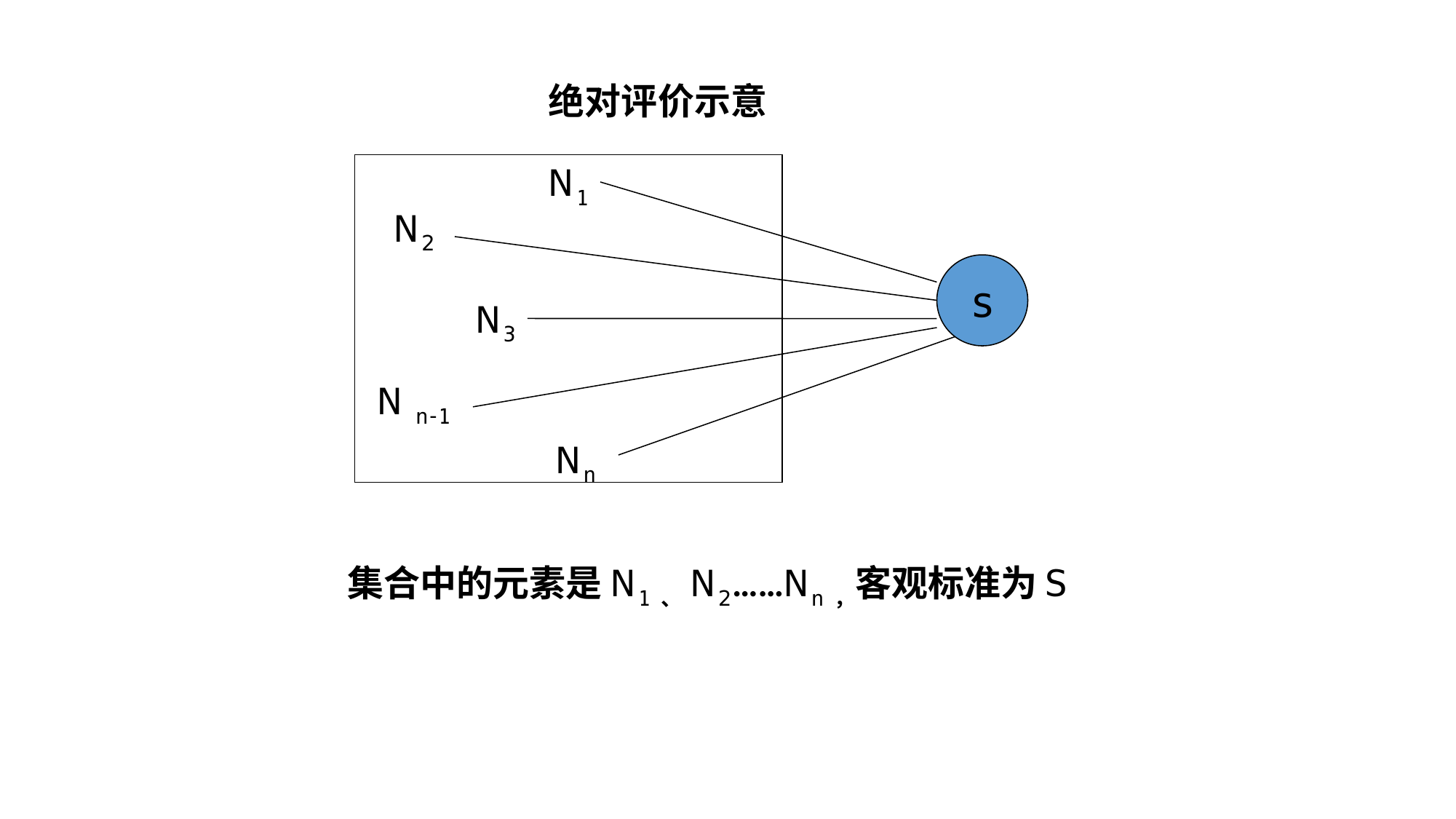

绝对评价示意

N1

N2

s
N3

N n-1
Nn

集合中的元素是N1、N2……Nn，客观标准为S